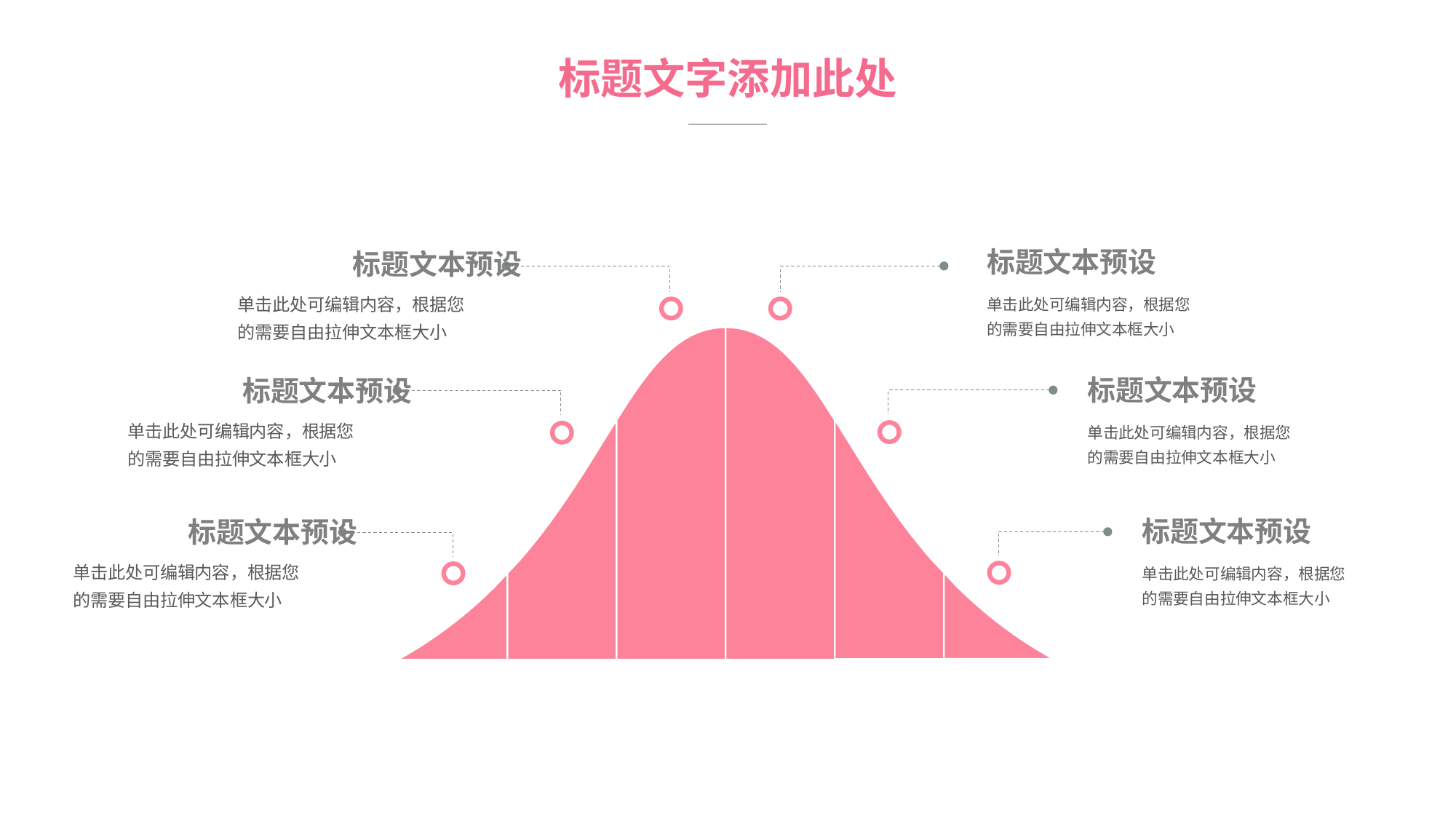

标题文字添加此处
标题文本预设
单击此处可编辑内容，根据您的需要自由拉伸文本框大小

标题文本预设
单击此处可编辑内容，根据您的需要自由拉伸文本框大小

标题文本预设
单击此处可编辑内容，根据您的需要自由拉伸文本框大小

标题文本预设
单击此处可编辑内容，根据您的需要自由拉伸文本框大小

标题文本预设
单击此处可编辑内容，根据您的需要自由拉伸文本框大小

标题文本预设
单击此处可编辑内容，根据您的需要自由拉伸文本框大小